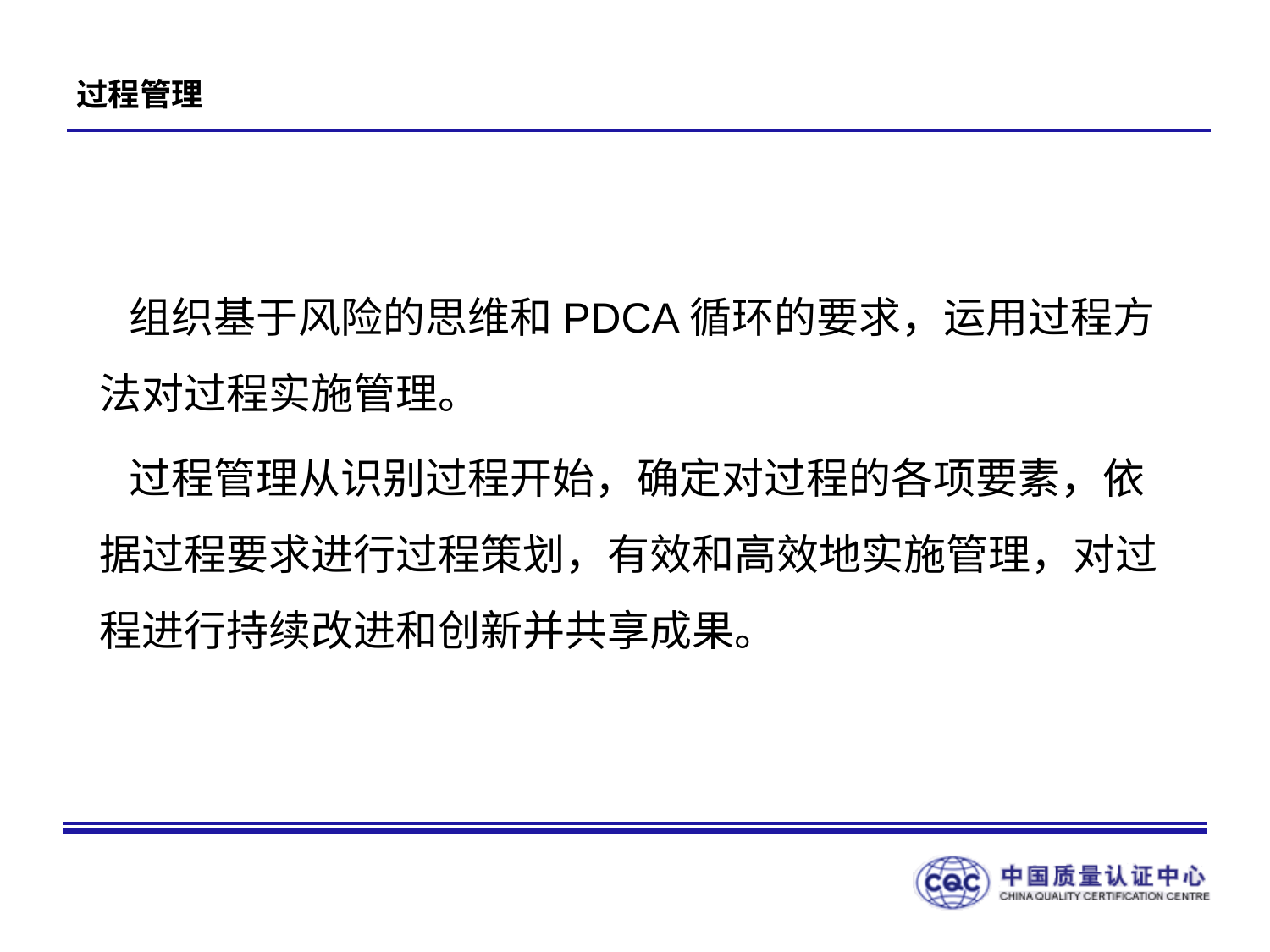

# 过程管理

  组织基于风险的思维和PDCA循环的要求，运用过程方法对过程实施管理。
  过程管理从识别过程开始，确定对过程的各项要素，依据过程要求进行过程策划，有效和高效地实施管理，对过程进行持续改进和创新并共享成果。